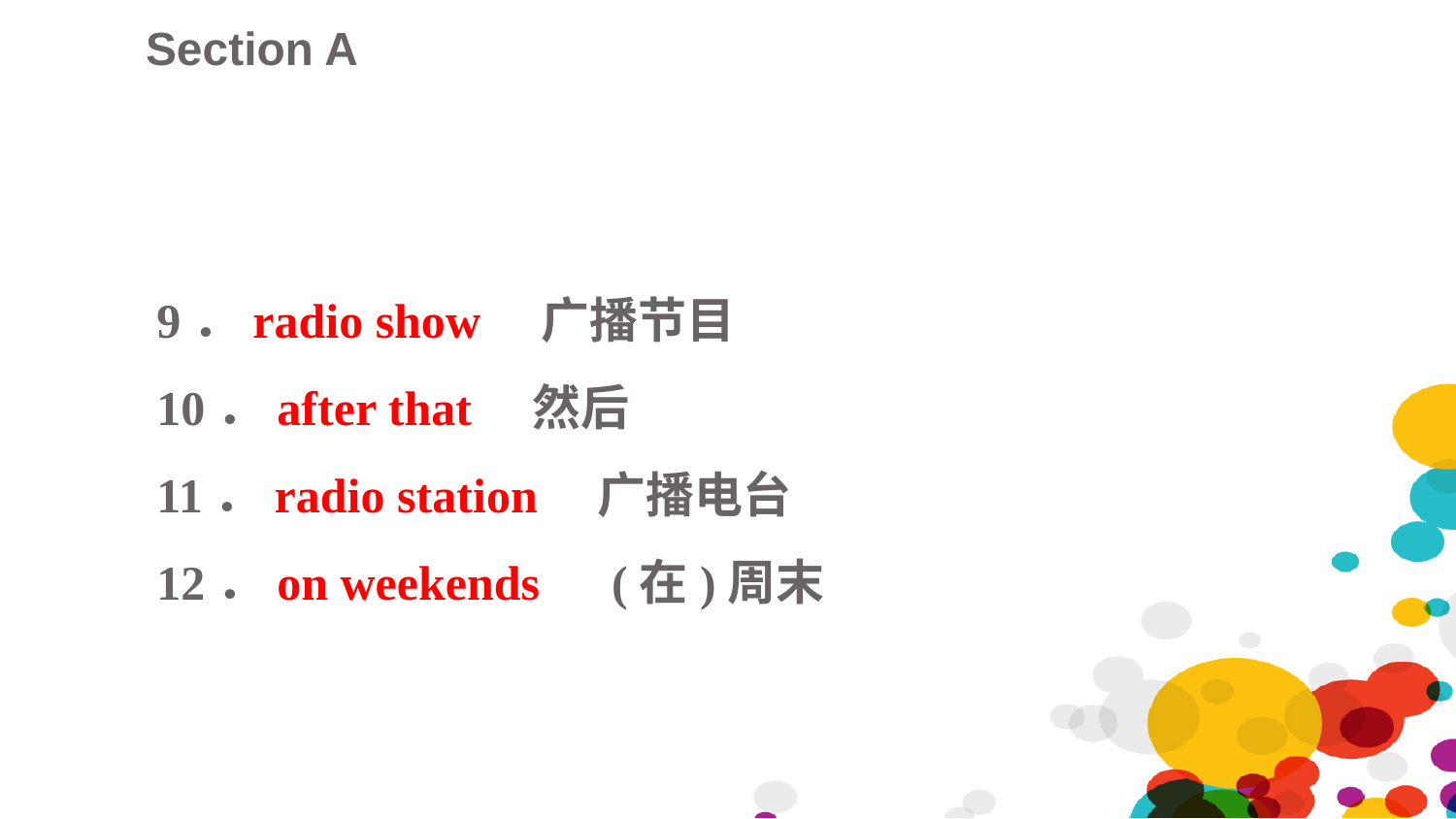

Section A
9．radio show　广播节目
10．after that　然后
11．radio station　广播电台
12．on weekends　(在)周末